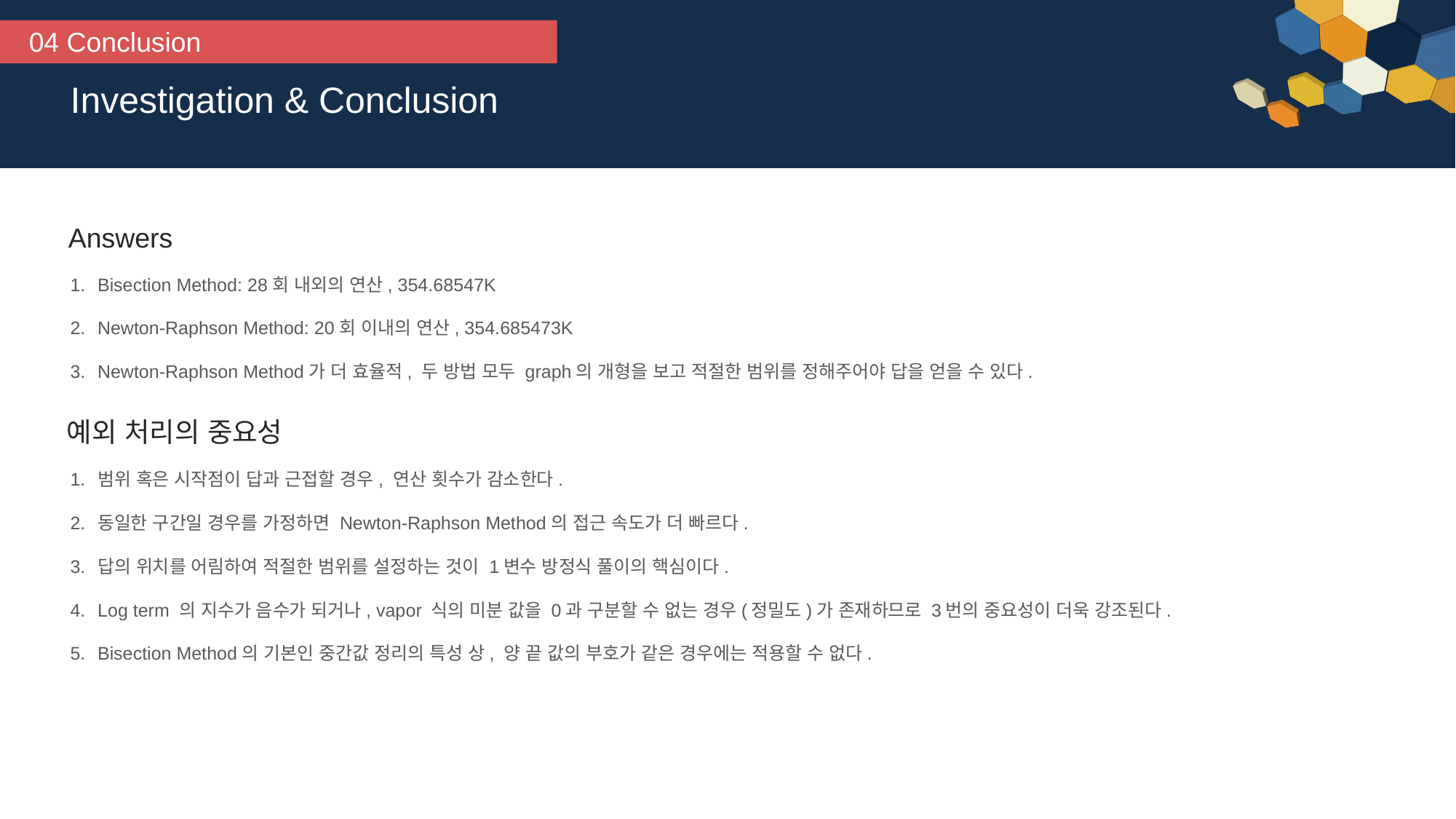

04 Conclusion
Investigation & Conclusion
Answers

Bisection Method: 28회 내외의 연산, 354.68547K

Newton-Raphson Method: 20회 이내의 연산, 354.685473K

Newton-Raphson Method가 더 효율적, 두 방법 모두 graph의 개형을 보고 적절한 범위를 정해주어야 답을 얻을 수 있다.
예외 처리의 중요성

범위 혹은 시작점이 답과 근접할 경우, 연산 횟수가 감소한다.

동일한 구간일 경우를 가정하면 Newton-Raphson Method의 접근 속도가 더 빠르다.

답의 위치를 어림하여 적절한 범위를 설정하는 것이 1변수 방정식 풀이의 핵심이다.

Log term 의 지수가 음수가 되거나, vapor 식의 미분 값을 0과 구분할 수 없는 경우(정밀도)가 존재하므로 3번의 중요성이 더욱 강조된다.

Bisection Method의 기본인 중간값 정리의 특성 상, 양 끝 값의 부호가 같은 경우에는 적용할 수 없다.